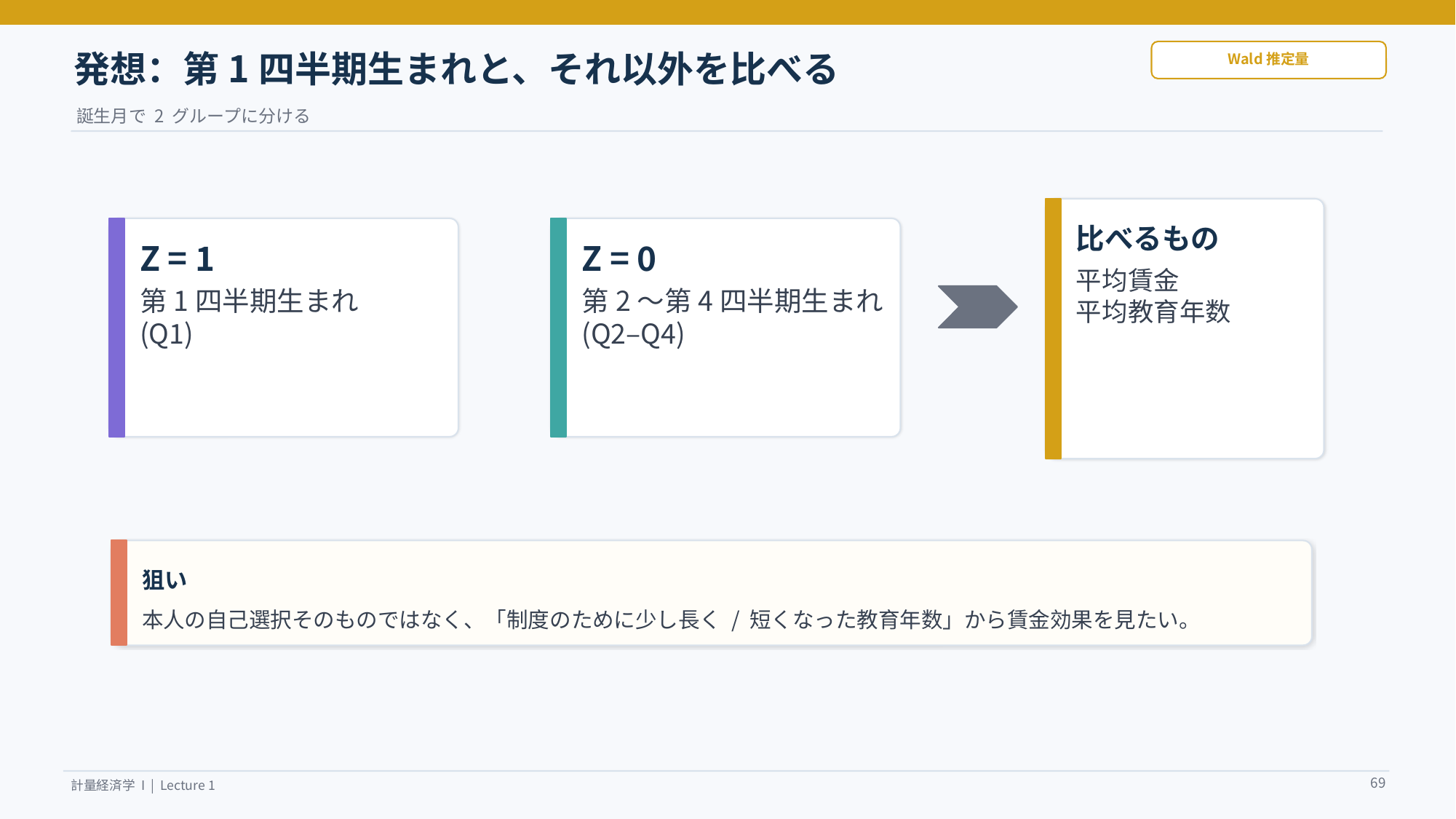

発想：第1四半期生まれと、それ以外を比べる

Wald推定量
誕生月で 2 グループに分ける

比べるもの
Z = 1
Z = 0
平均賃金
平均教育年数
第1四半期生まれ
(Q1)
第2〜第4四半期生まれ
(Q2–Q4)

狙い
本人の自己選択そのものではなく、「制度のために少し長く / 短くなった教育年数」から賃金効果を見たい。

69
計量経済学 I  |  Lecture 1